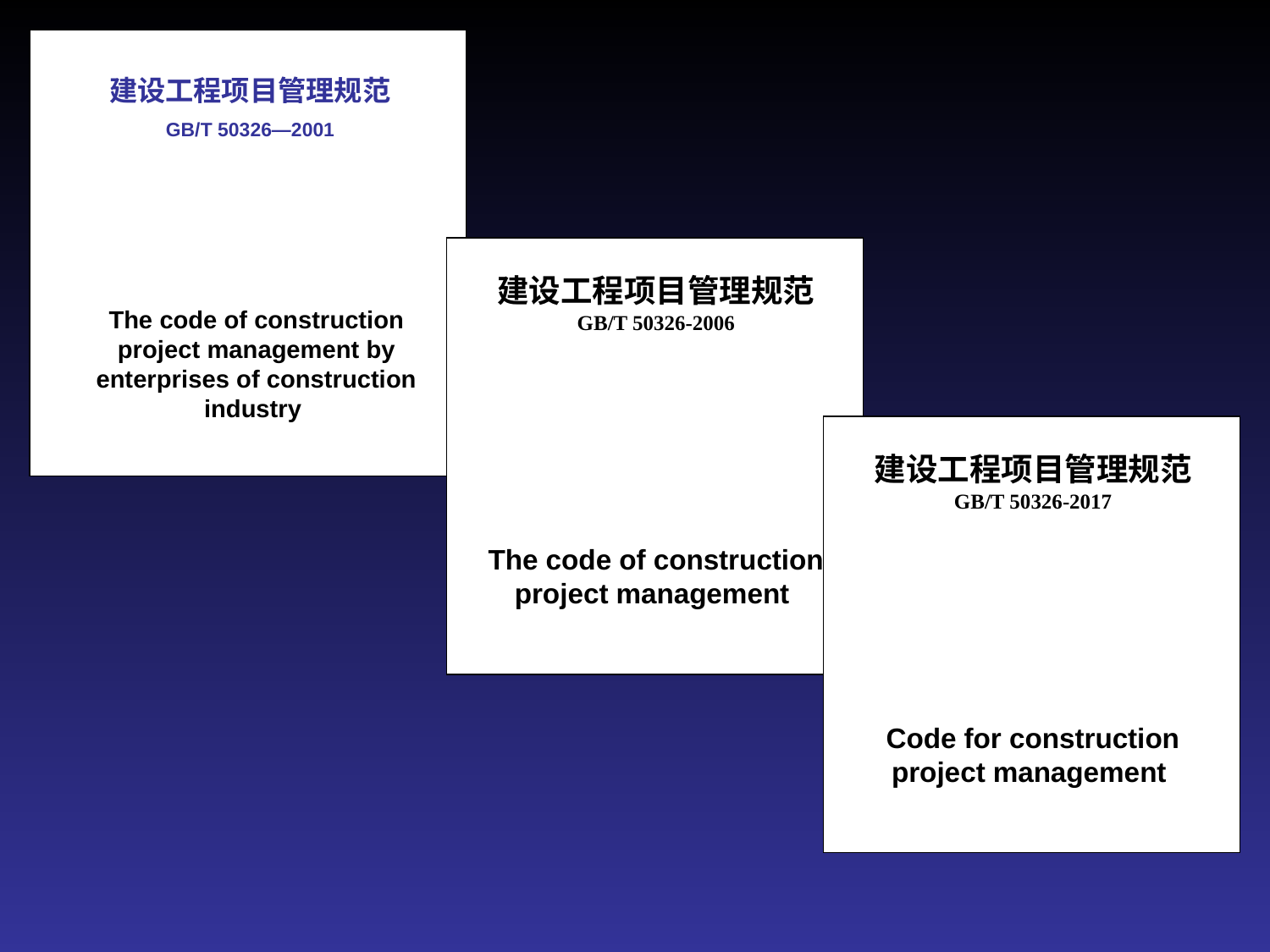

建设工程项目管理规范
GB/T 50326—2001

# 建设工程项目管理规范 GB/T 50326-2006
The code of construction project management by enterprises of construction industry

建设工程项目管理规范
GB/T 50326-2017
The code of construction project management
Code for construction project management